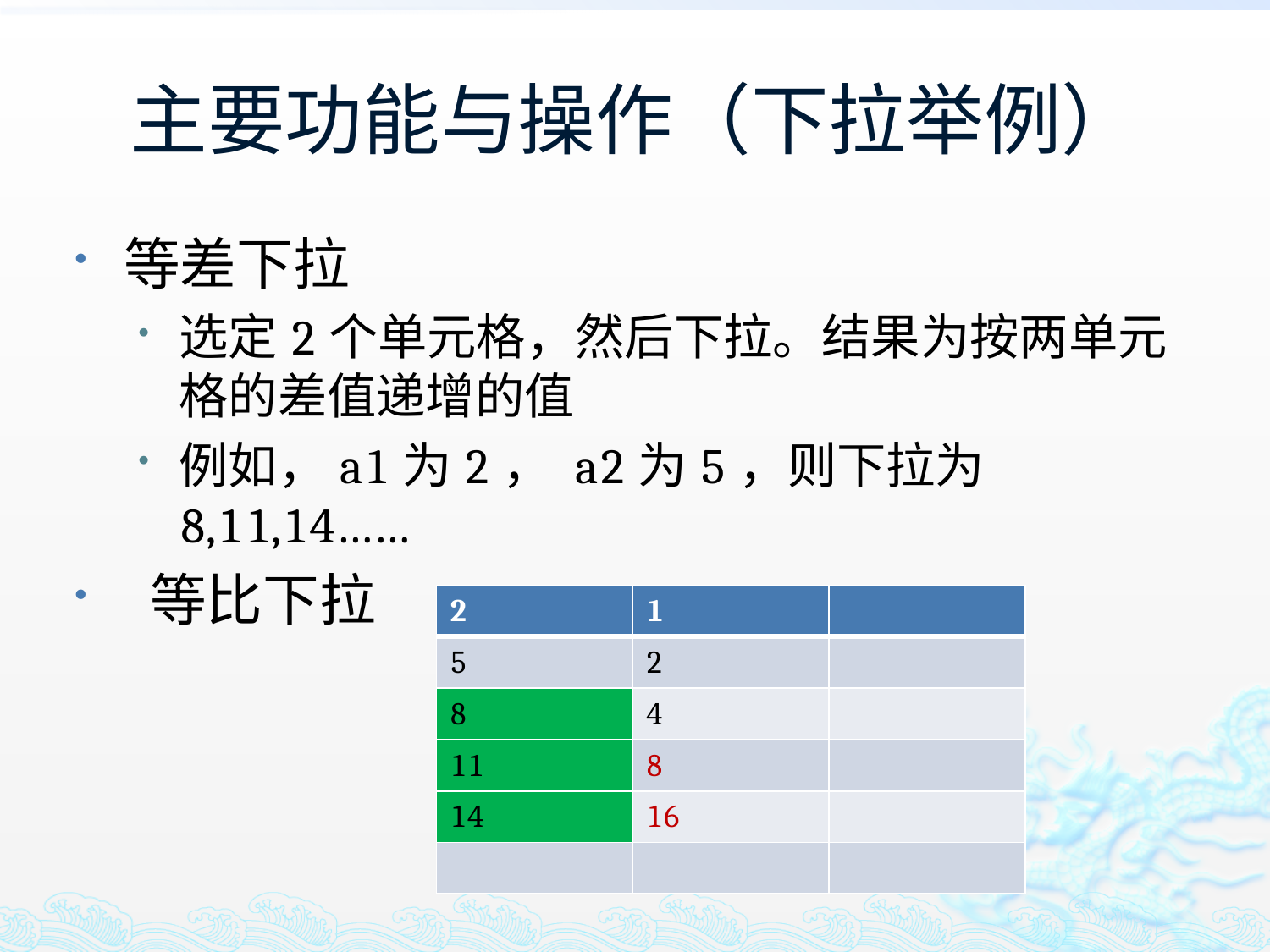

# 主要功能与操作（下拉举例）
等差下拉
选定2个单元格，然后下拉。结果为按两单元格的差值递增的值
例如，a1为2， a2为5，则下拉为8,11,14……
 等比下拉

| 2 | 1 |  |
| --- | --- | --- |
| 5 | 2 |  |
| 8 | 4 |  |
| 11 | 8 |  |
| 14 | 16 |  |
|  |  |  |